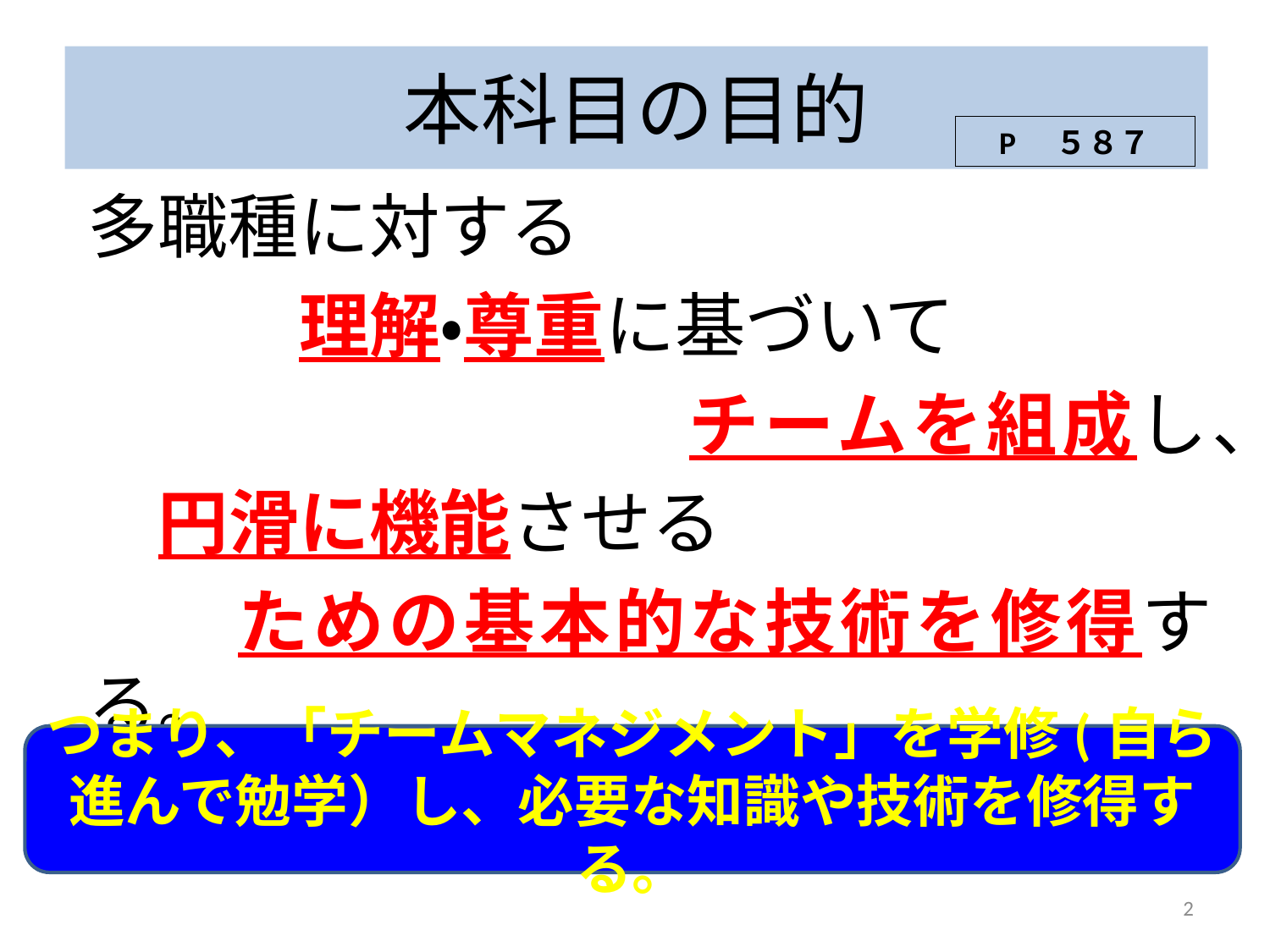

# 本科目の目的
P　５８７
多職種に対する
　　　理解・尊重に基づいて
　　　　　　　　チームを組成し、
　円滑に機能させる
　　ための基本的な技術を修得する。

つまり、「チームマネジメント」を学修(自ら進んで勉学）し、必要な知識や技術を修得する。
2